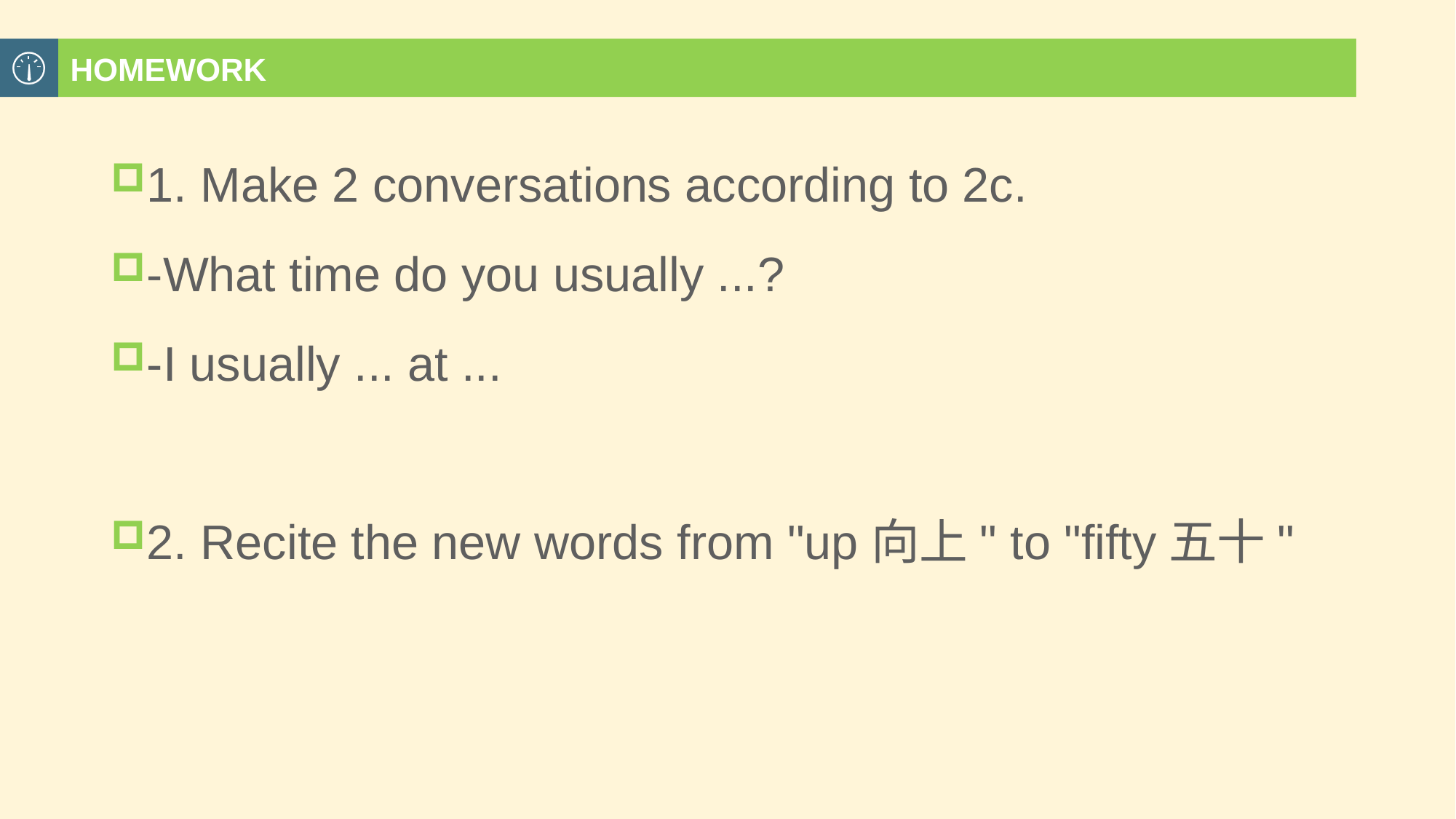

# HOMEWORK
1. Make 2 conversations according to 2c.
-What time do you usually ...?
-I usually ... at ...

2. Recite the new words from "up向上" to "fifty五十"